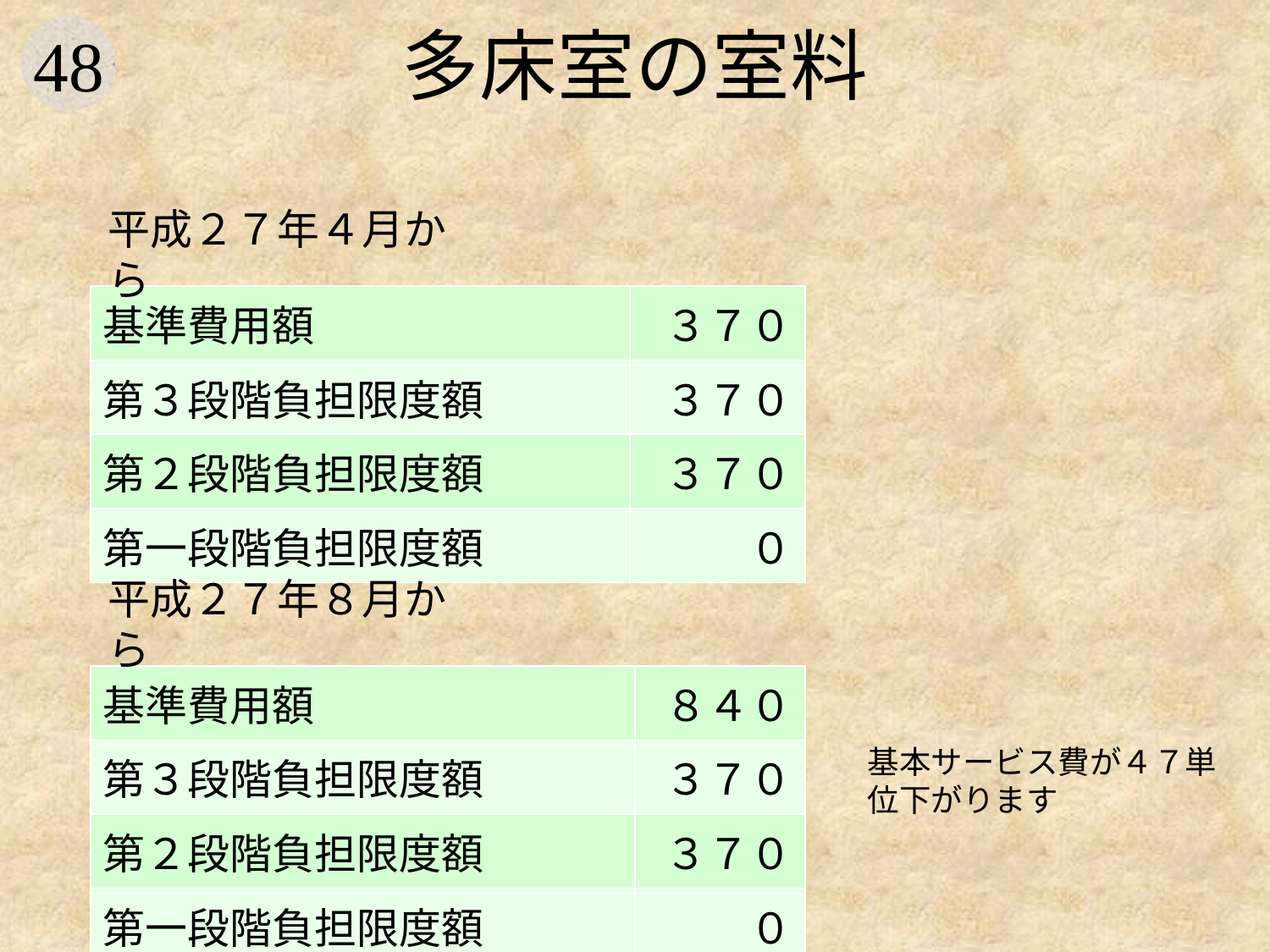

# 多床室の室料
平成２７年４月から
| 基準費用額 | ３７０ |
| --- | --- |
| 第３段階負担限度額 | ３７０ |
| 第２段階負担限度額 | ３７０ |
| 第一段階負担限度額 | ０ |
平成２７年８月から
| 基準費用額 | ８４０ |
| --- | --- |
| 第３段階負担限度額 | ３７０ |
| 第２段階負担限度額 | ３７０ |
| 第一段階負担限度額 | ０ |
基本サービス費が４７単位下がります